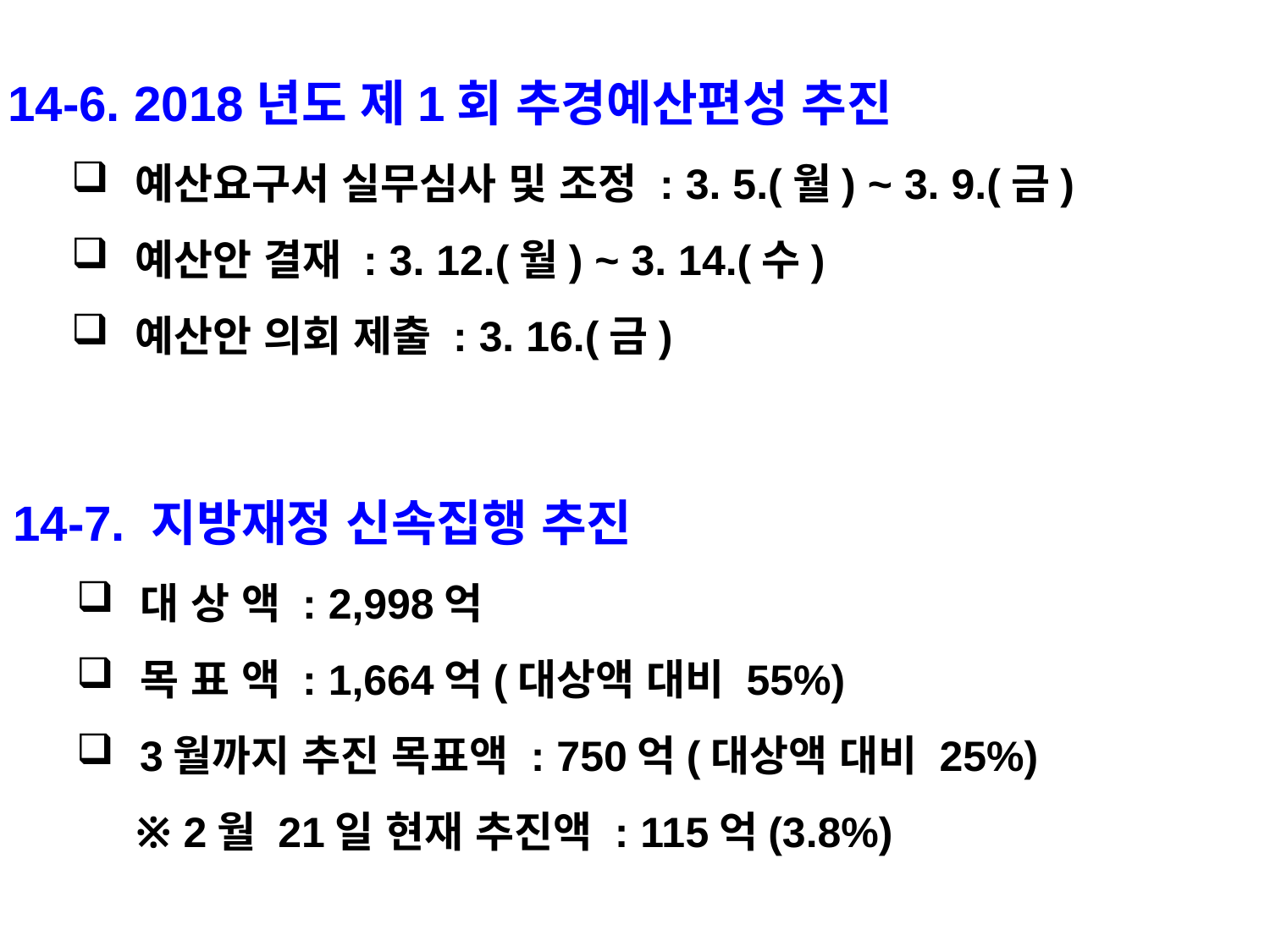

14-6. 2018년도 제1회 추경예산편성 추진
예산요구서 실무심사 및 조정 : 3. 5.(월) ~ 3. 9.(금)
예산안 결재 : 3. 12.(월) ~ 3. 14.(수)
예산안 의회 제출 : 3. 16.(금)
14-7. 지방재정 신속집행 추진
대 상 액 : 2,998억
목 표 액 : 1,664억(대상액 대비 55%)
3월까지 추진 목표액 : 750억(대상액 대비 25%)
     ※ 2월 21일 현재 추진액 : 115억(3.8%)